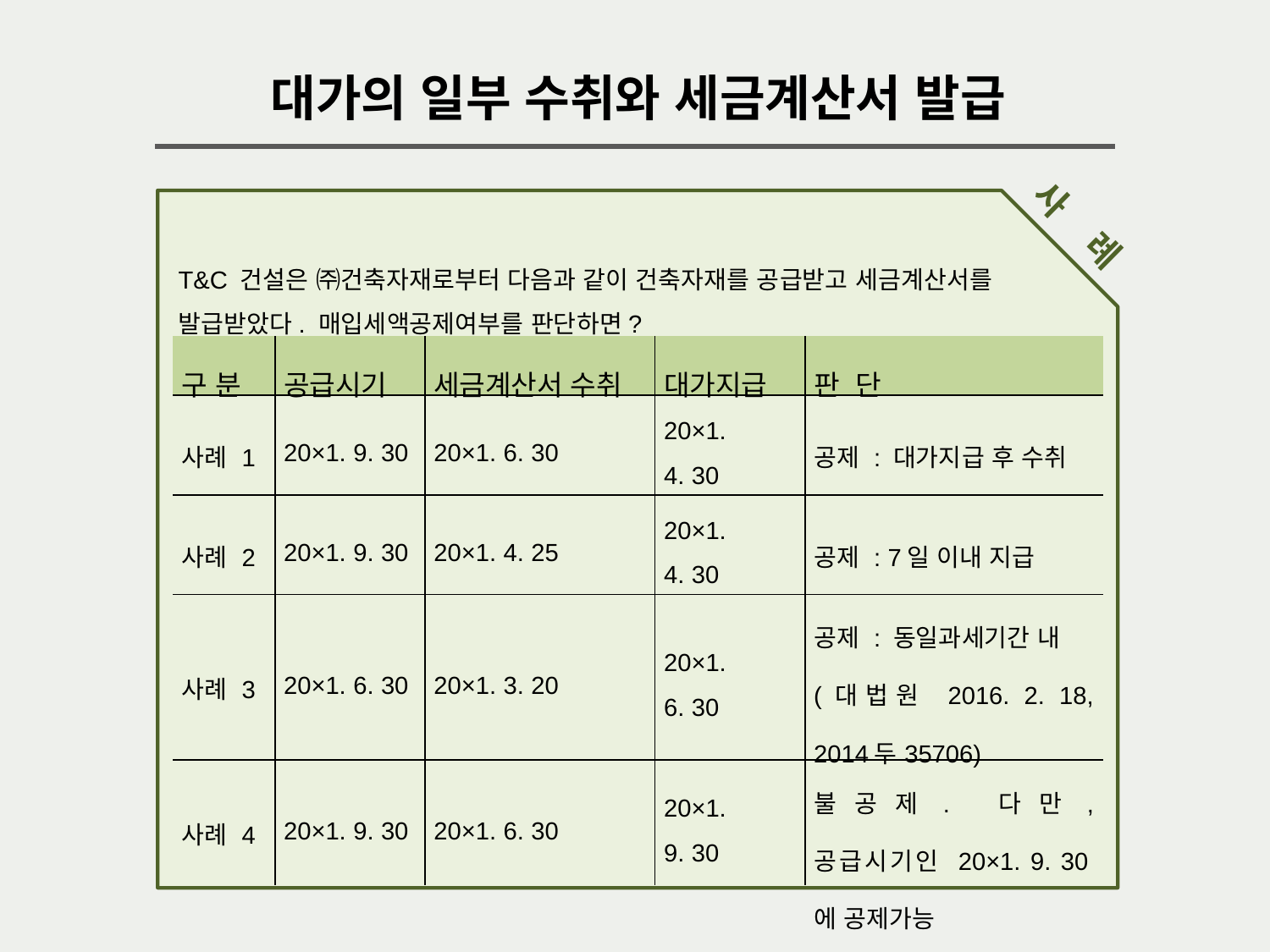

대가의 일부 수취와 세금계산서 발급

사    례
T&C 건설은 ㈜건축자재로부터 다음과 같이 건축자재를 공급받고 세금계산서를 발급받았다. 매입세액공제여부를 판단하면?

| 구 분 | 공급시기 | 세금계산서 수취 | 대가지급 | 판 단 |
| --- | --- | --- | --- | --- |
| 사례 1 | 20×1. 9. 30 | 20×1. 6. 30 | 20×1. 4. 30 | 공제 : 대가지급 후 수취 |
| 사례 2 | 20×1. 9. 30 | 20×1. 4. 25 | 20×1. 4. 30 | 공제 : 7일 이내 지급 |
| 사례 3 | 20×1. 6. 30 | 20×1. 3. 20 | 20×1. 6. 30 | 공제 : 동일과세기간 내 (대법원 2016. 2. 18, 2014두35706) |
| 사례 4 | 20×1. 9. 30 | 20×1. 6. 30 | 20×1. 9. 30 | 불공제. 다만, 공급시기인 20×1. 9. 30에 공제가능 |